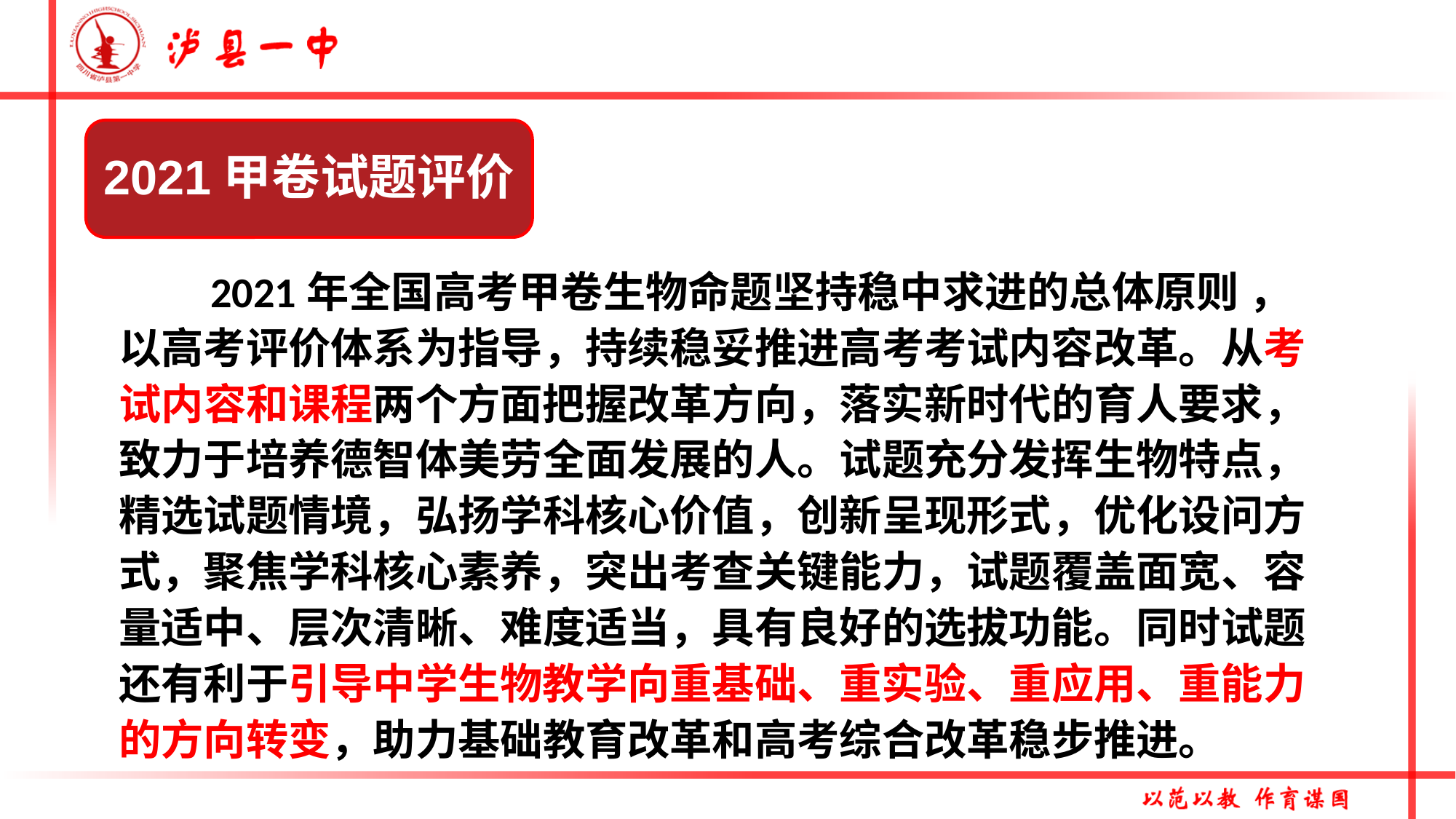

2021甲卷试题评价
   　2021年全国高考甲卷生物命题坚持稳中求进的总体原则 ，以高考评价体系为指导，持续稳妥推进高考考试内容改革。从考试内容和课程两个方面把握改革方向，落实新时代的育人要求，致力于培养德智体美劳全面发展的人。试题充分发挥生物特点，精选试题情境，弘扬学科核心价值，创新呈现形式，优化设问方式，聚焦学科核心素养，突出考查关键能力，试题覆盖面宽、容量适中、层次清晰、难度适当，具有良好的选拔功能。同时试题还有利于引导中学生物教学向重基础、重实验、重应用、重能力的方向转变，助力基础教育改革和高考综合改革稳步推进。